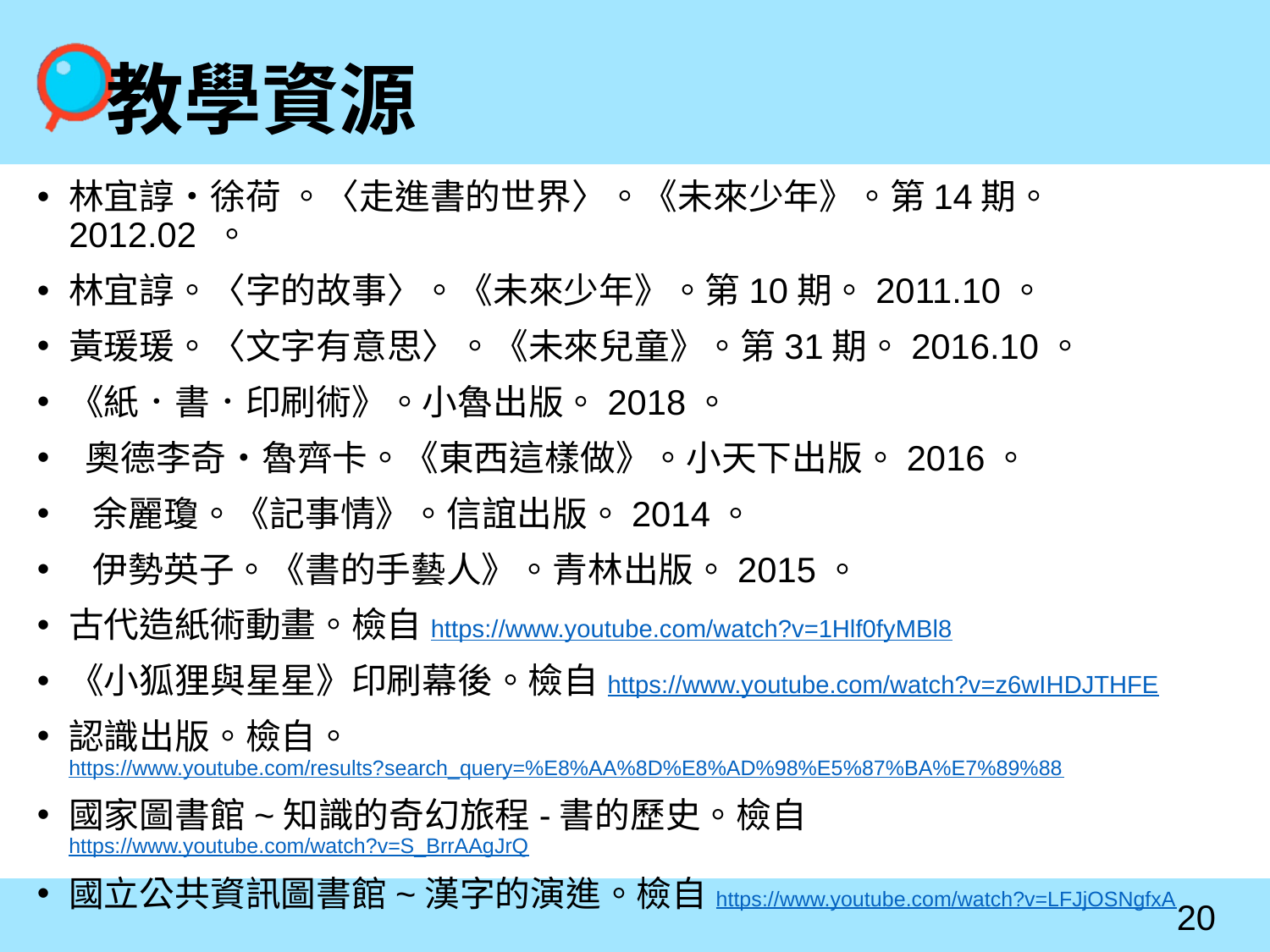

# 教學資源
林宜諄‧徐荷 。〈走進書的世界〉。《未來少年》。第14期。 2012.02 。
林宜諄。〈字的故事〉。《未來少年》。第10期。2011.10。
黃瑗瑗。〈文字有意思〉。《未來兒童》。第31期。2016.10。
《紙．書．印刷術》。小魯出版。2018。
 奧德李奇‧魯齊卡。《東西這樣做》。小天下出版。2016。
  余麗瓊。《記事情》。信誼出版。2014。
  伊勢英子。《書的手藝人》。青林出版。2015。
古代造紙術動畫。檢自https://www.youtube.com/watch?v=1Hlf0fyMBl8
《小狐狸與星星》印刷幕後。檢自https://www.youtube.com/watch?v=z6wIHDJTHFE
認識出版。檢自。https://www.youtube.com/results?search_query=%E8%AA%8D%E8%AD%98%E5%87%BA%E7%89%88
國家圖書館~知識的奇幻旅程-書的歷史。檢自https://www.youtube.com/watch?v=S_BrrAAgJrQ
國立公共資訊圖書館~漢字的演進。檢自https://www.youtube.com/watch?v=LFJjOSNgfxA

20